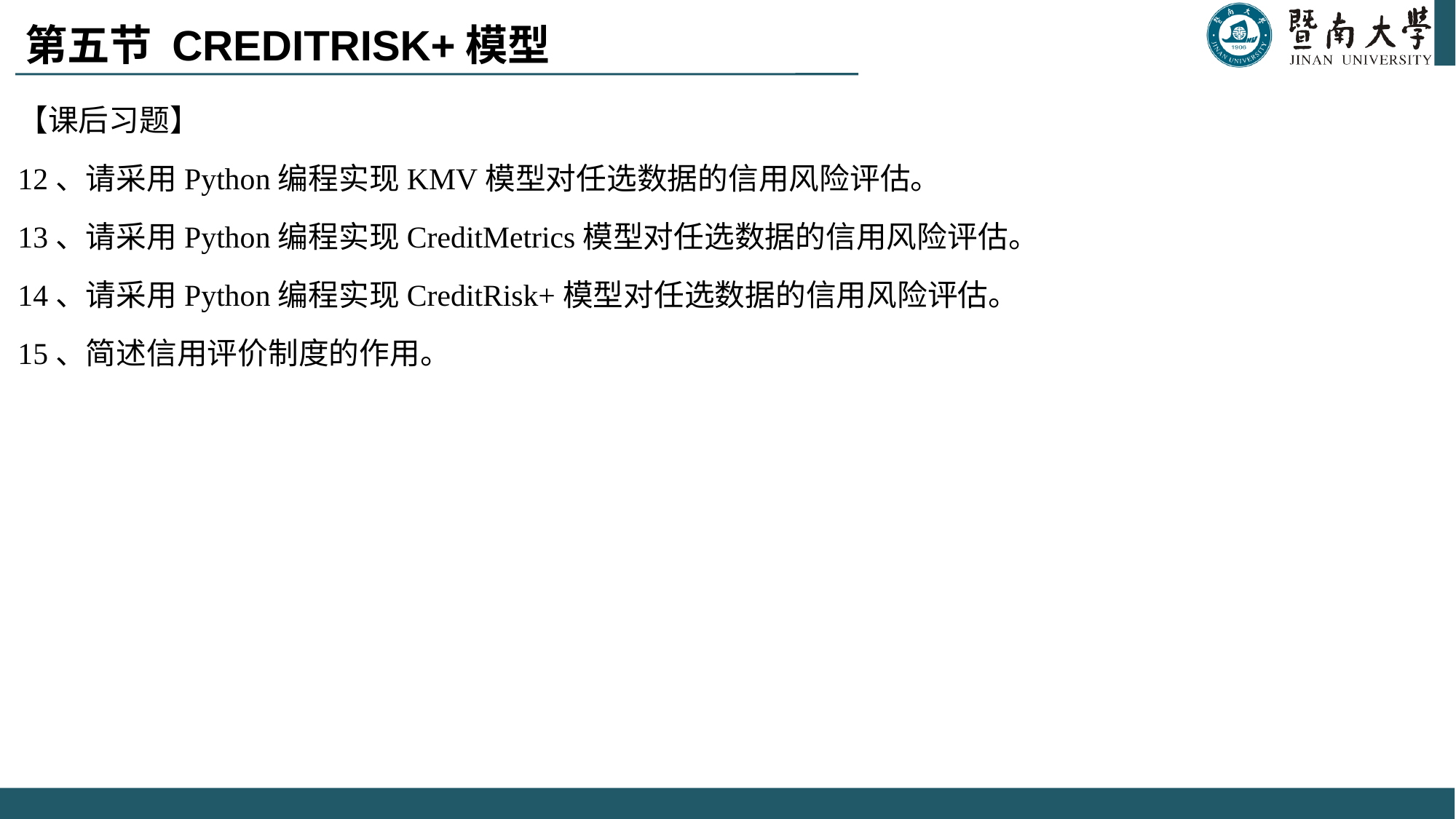

# 第五节 CreditRisk+模型
【课后习题】
12、请采用Python编程实现KMV模型对任选数据的信用风险评估。
13、请采用Python编程实现CreditMetrics模型对任选数据的信用风险评估。
14、请采用Python编程实现CreditRisk+模型对任选数据的信用风险评估。
15、简述信用评价制度的作用。